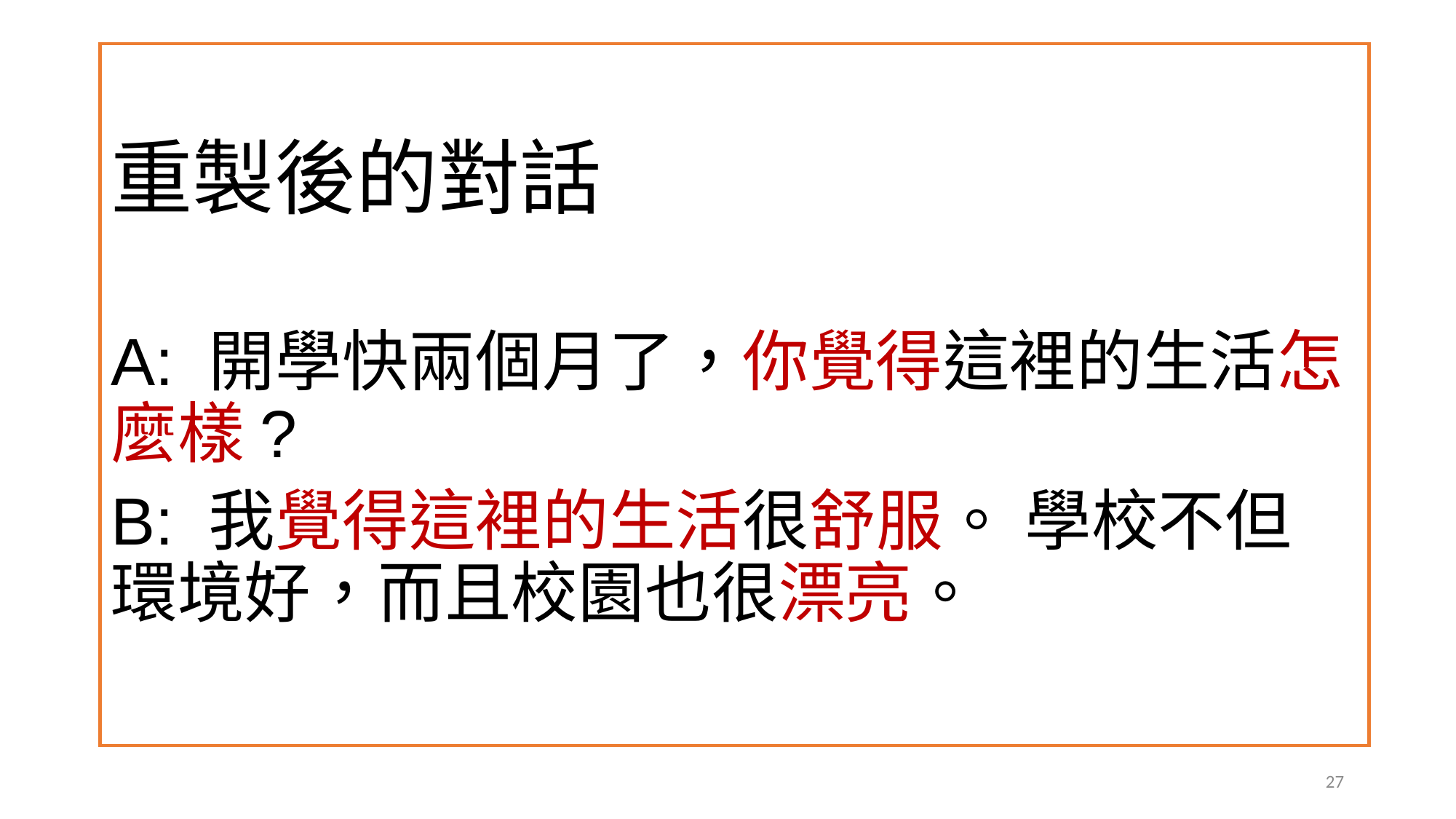

重製後的對話

A: 開學快兩個月了，你覺得這裡的生活怎麼樣?
B: 我覺得這裡的生活很舒服。 學校不但環境好，而且校園也很漂亮。

27